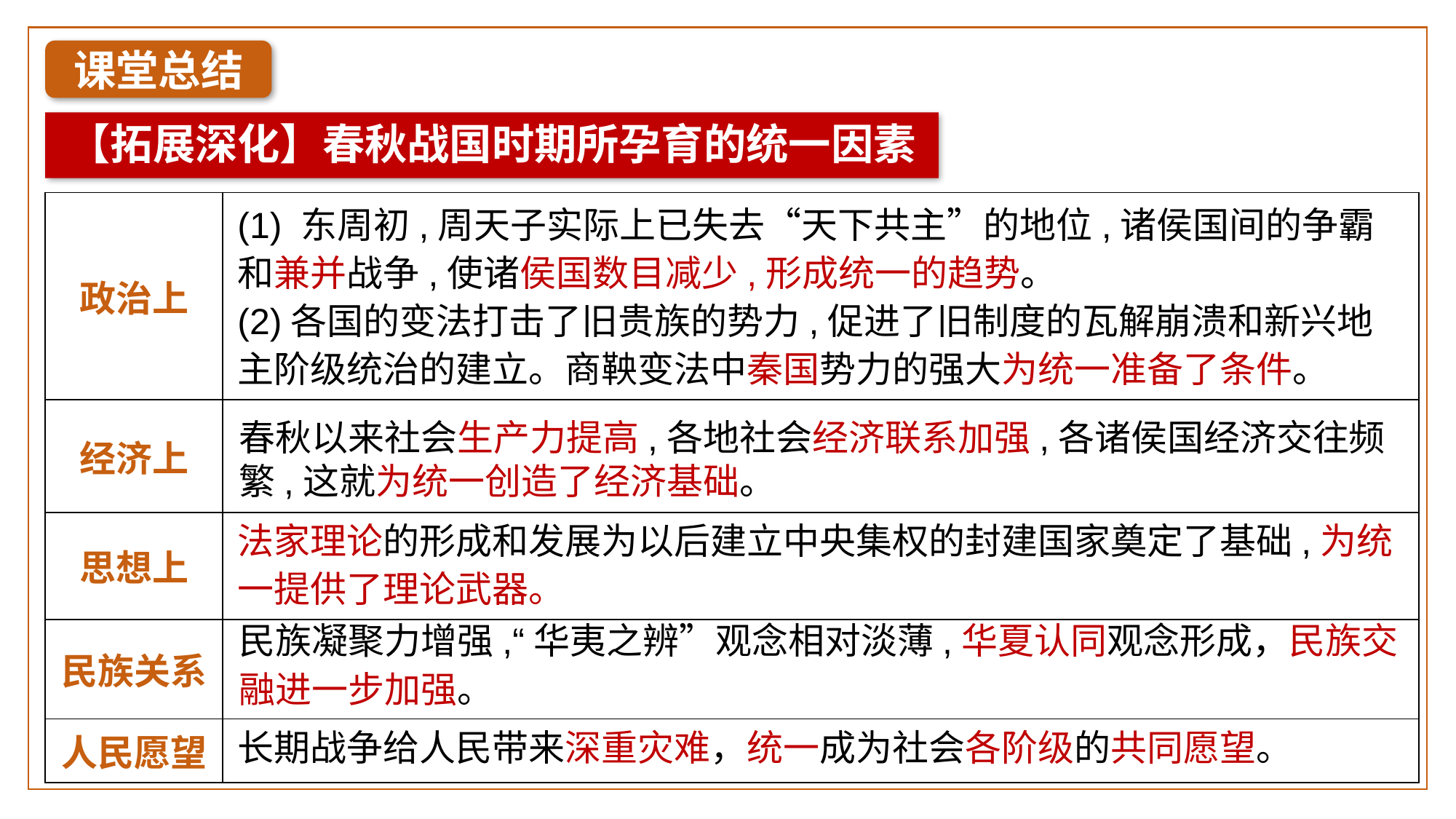

课堂总结
【拓展深化】春秋战国时期所孕育的统一因素

| 政治上 |  |
| --- | --- |
| 经济上 |  |
| 思想上 |  |
| 民族关系 |  |
| 人民愿望 |  |
(1) 东周初,周天子实际上已失去“天下共主”的地位,诸侯国间的争霸和兼并战争,使诸侯国数目减少,形成统一的趋势。
(2)各国的变法打击了旧贵族的势力,促进了旧制度的瓦解崩溃和新兴地主阶级统治的建立。商鞅变法中秦国势力的强大为统一准备了条件。
春秋以来社会生产力提高,各地社会经济联系加强,各诸侯国经济交往频繁,这就为统一创造了经济基础。
法家理论的形成和发展为以后建立中央集权的封建国家奠定了基础,为统一提供了理论武器。
民族凝聚力增强,“华夷之辨”观念相对淡薄,华夏认同观念形成，民族交融进一步加强。
长期战争给人民带来深重灾难，统一成为社会各阶级的共同愿望。